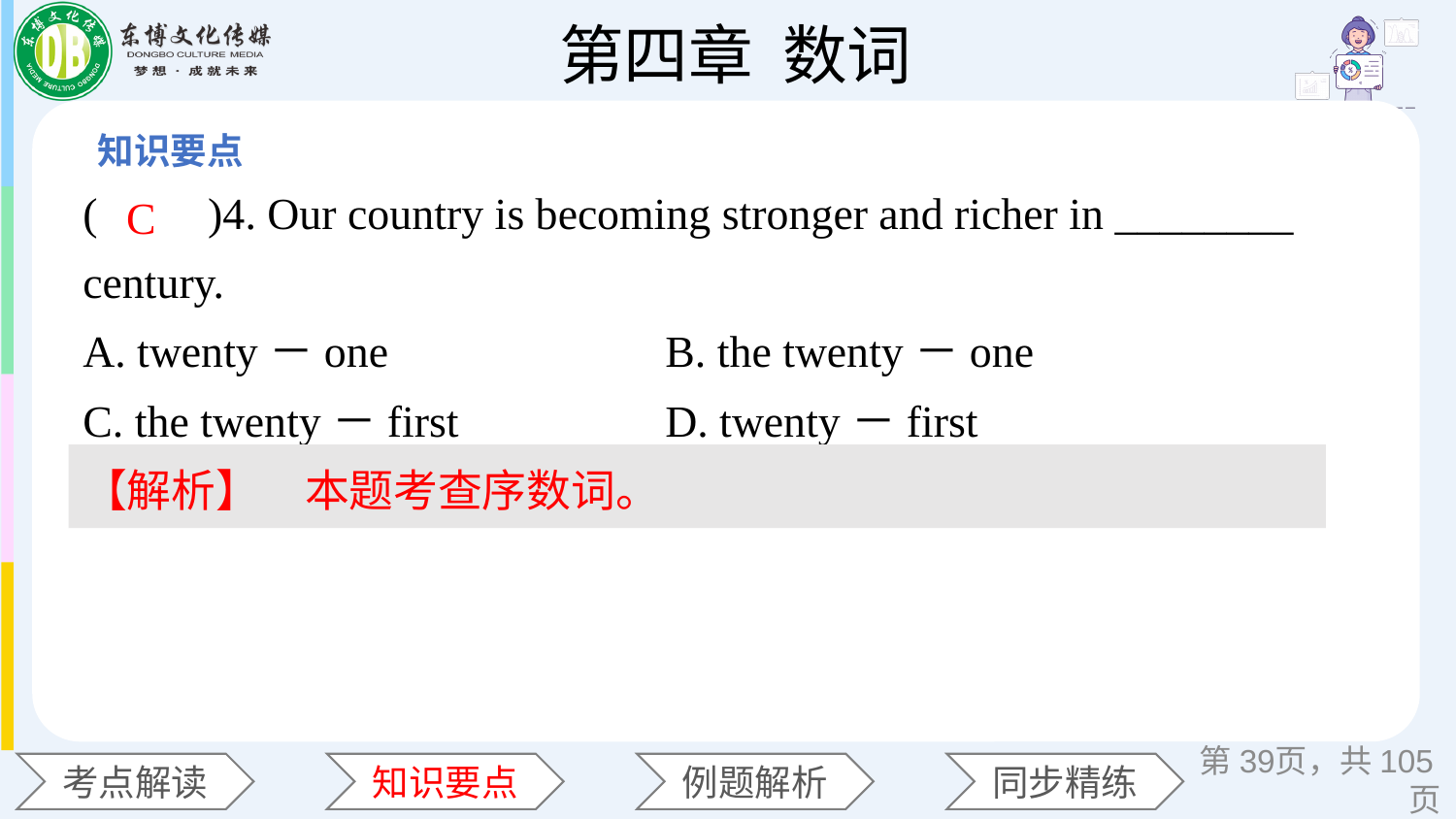

(　　)4. Our country is becoming stronger and richer in ________ century.
A. twenty－one    		B. the twenty－one
C. the twenty－first    		D. twenty－first
C
【解析】　本题考查序数词。
第39页，共105页